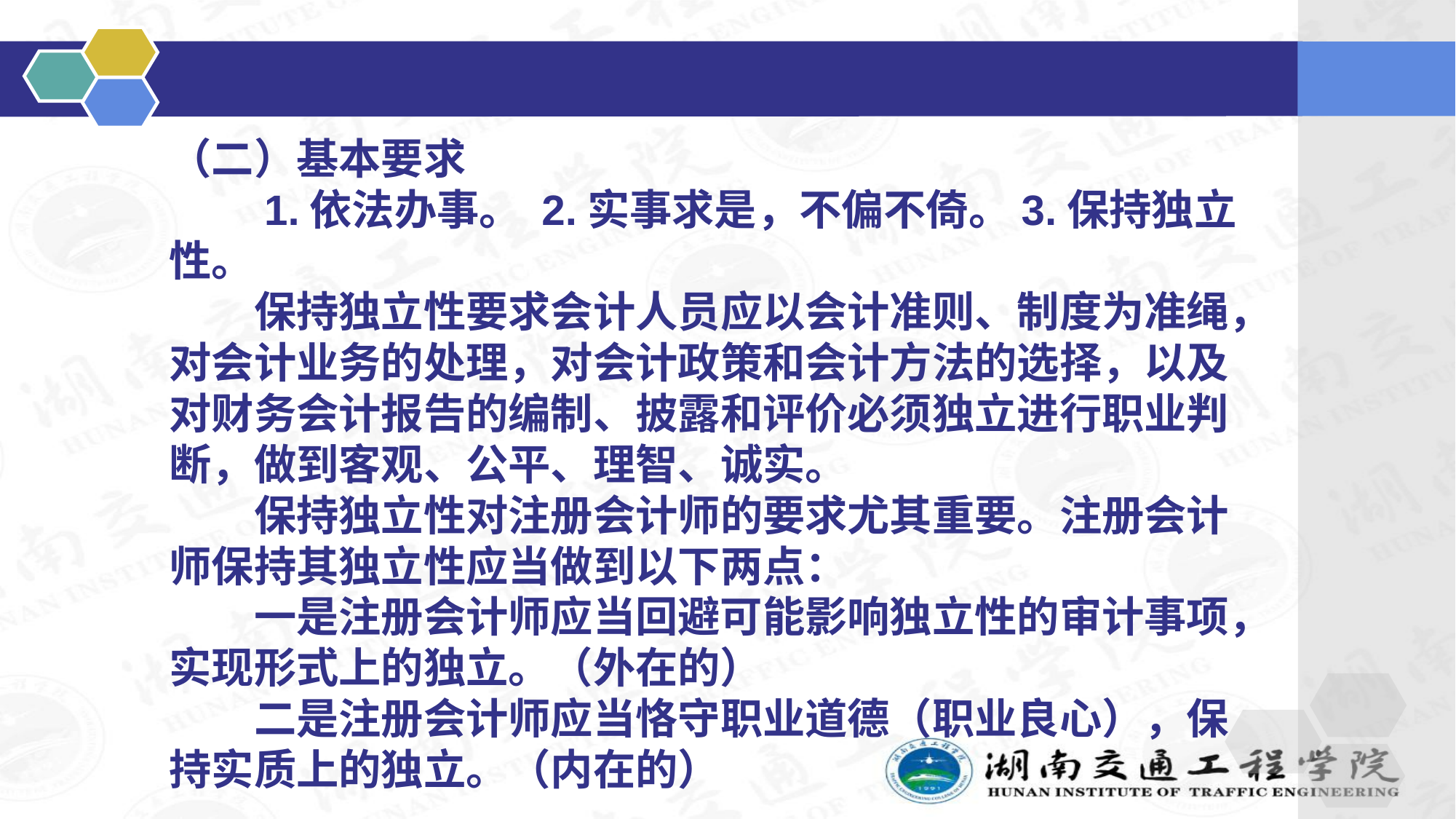

（二）基本要求
　　1.依法办事。 2.实事求是，不偏不倚。3.保持独立性。
　　保持独立性要求会计人员应以会计准则、制度为准绳，对会计业务的处理，对会计政策和会计方法的选择，以及对财务会计报告的编制、披露和评价必须独立进行职业判断，做到客观、公平、理智、诚实。
　　保持独立性对注册会计师的要求尤其重要。注册会计师保持其独立性应当做到以下两点：
　　一是注册会计师应当回避可能影响独立性的审计事项，实现形式上的独立。（外在的）
　　二是注册会计师应当恪守职业道德（职业良心），保持实质上的独立。（内在的）